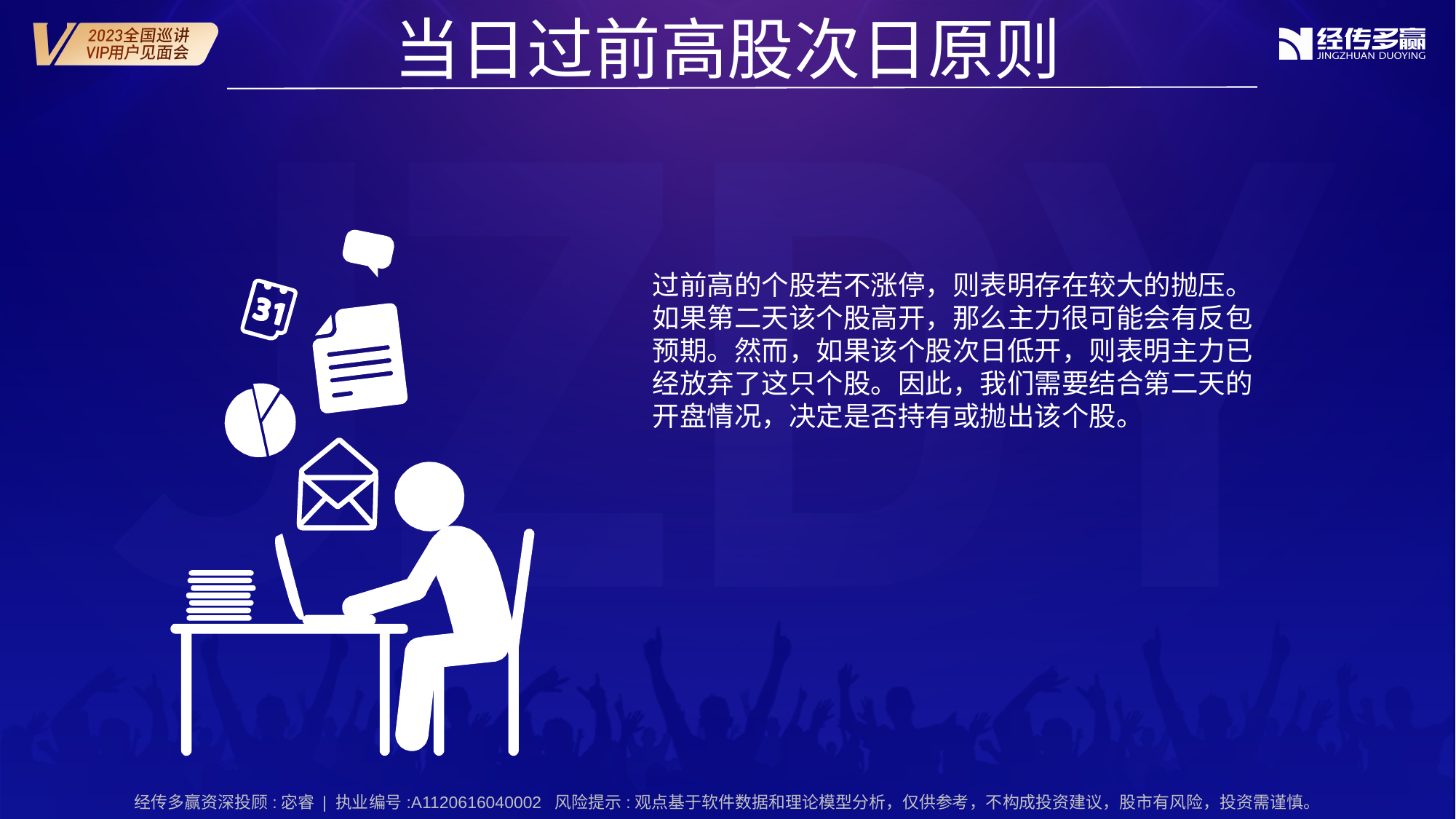

当日过前高股次日原则

过前高的个股若不涨停，则表明存在较大的抛压。如果第二天该个股高开，那么主力很可能会有反包预期。然而，如果该个股次日低开，则表明主力已经放弃了这只个股。因此，我们需要结合第二天的开盘情况，决定是否持有或抛出该个股。